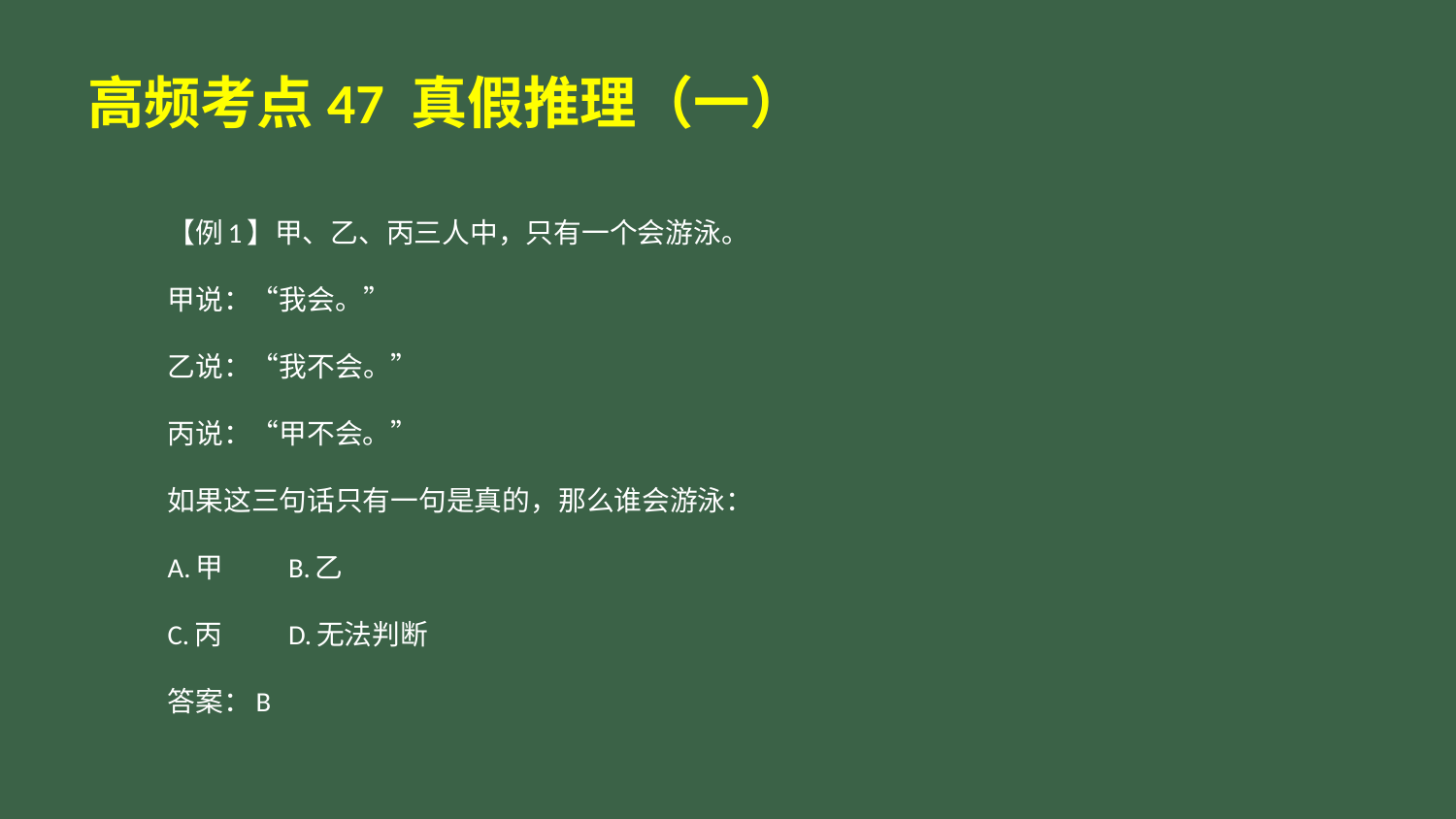

# 高频考点47 真假推理（一）
【例1】甲、乙、丙三人中，只有一个会游泳。
甲说：“我会。”
乙说：“我不会。”
丙说：“甲不会。”
如果这三句话只有一句是真的，那么谁会游泳：
A.甲	B.乙
C.丙	D.无法判断
答案：B